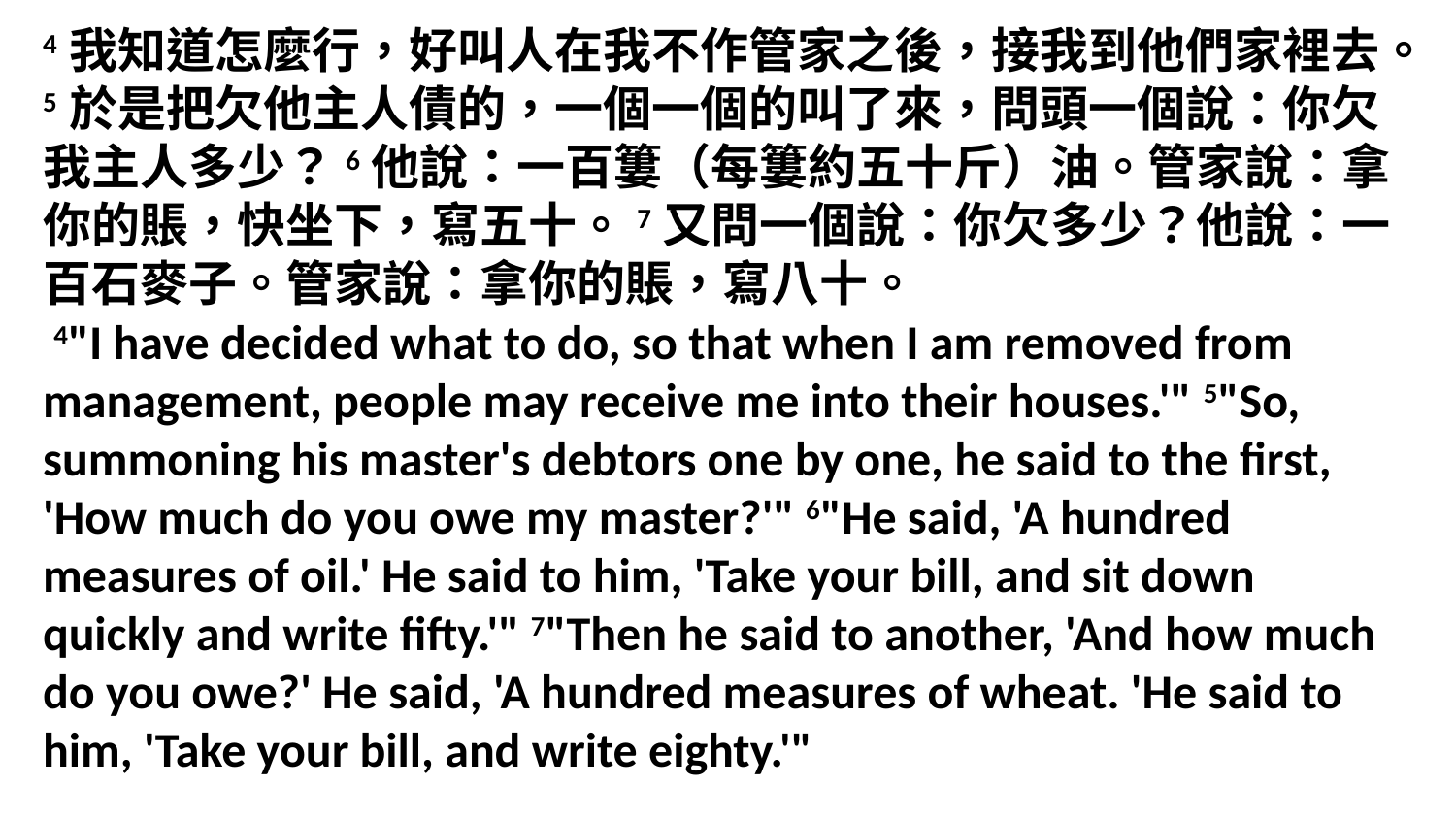

4我知道怎麼行，好叫人在我不作管家之後，接我到他們家裡去。5於是把欠他主人債的，一個一個的叫了來，問頭一個說：你欠我主人多少？6他說：一百簍（每簍約五十斤）油。管家說：拿你的賬，快坐下，寫五十。7又問一個說：你欠多少？他說：一百石麥子。管家說：拿你的賬，寫八十。
 4"I have decided what to do, so that when I am removed from management, people may receive me into their houses.'" 5"So, summoning his master's debtors one by one, he said to the first, 'How much do you owe my master?'" 6"He said, 'A hundred measures of oil.' He said to him, 'Take your bill, and sit down quickly and write fifty.'" 7"Then he said to another, 'And how much do you owe?' He said, 'A hundred measures of wheat. 'He said to him, 'Take your bill, and write eighty.'"